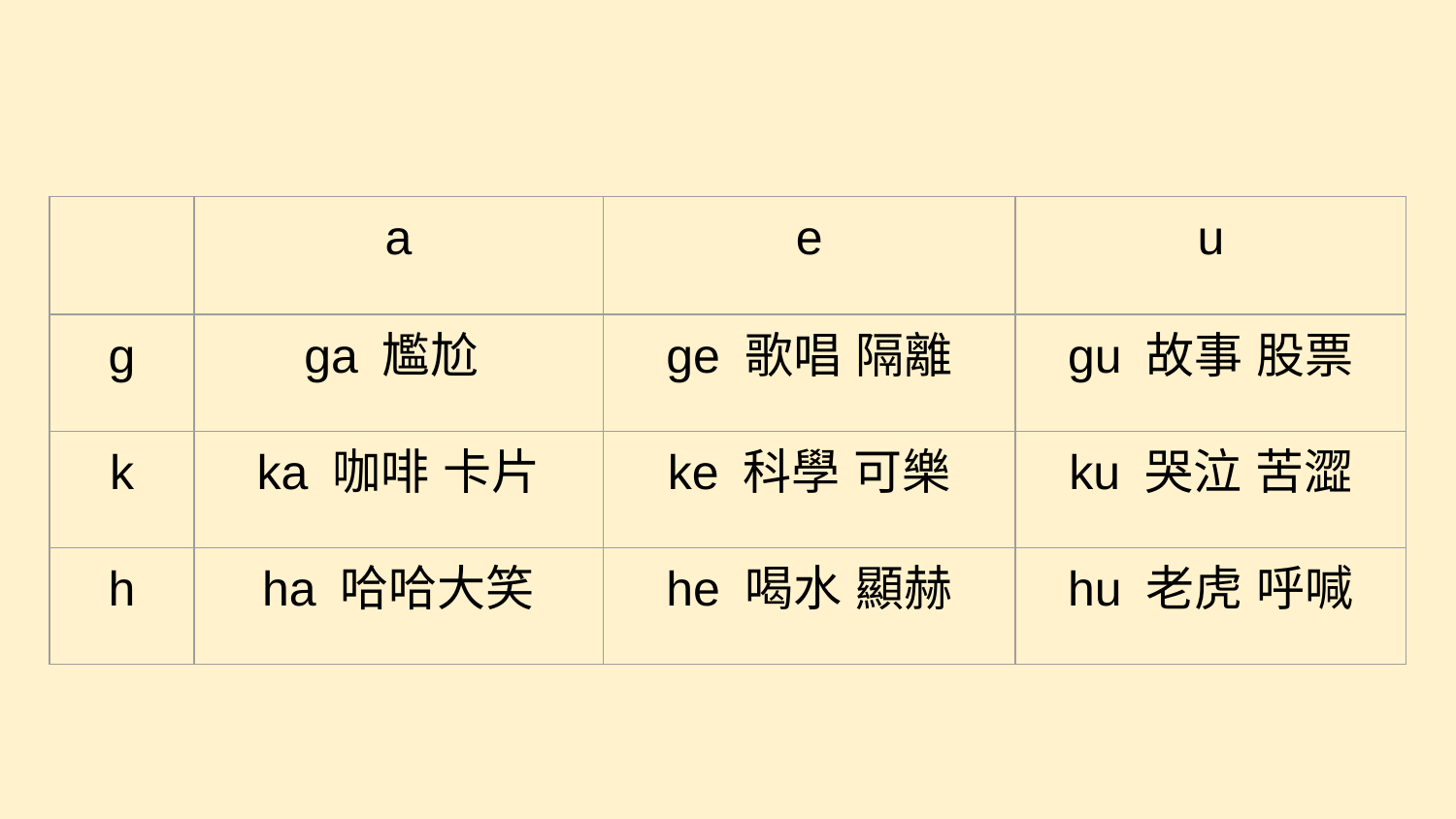

|  | a | e | u |
| --- | --- | --- | --- |
| g | ga 尷尬 | ge 歌唱 隔離 | gu 故事 股票 |
| k | ka 咖啡 卡片 | ke 科學 可樂 | ku 哭泣 苦澀 |
| h | ha 哈哈大笑 | he 喝水 顯赫 | hu 老虎 呼喊 |